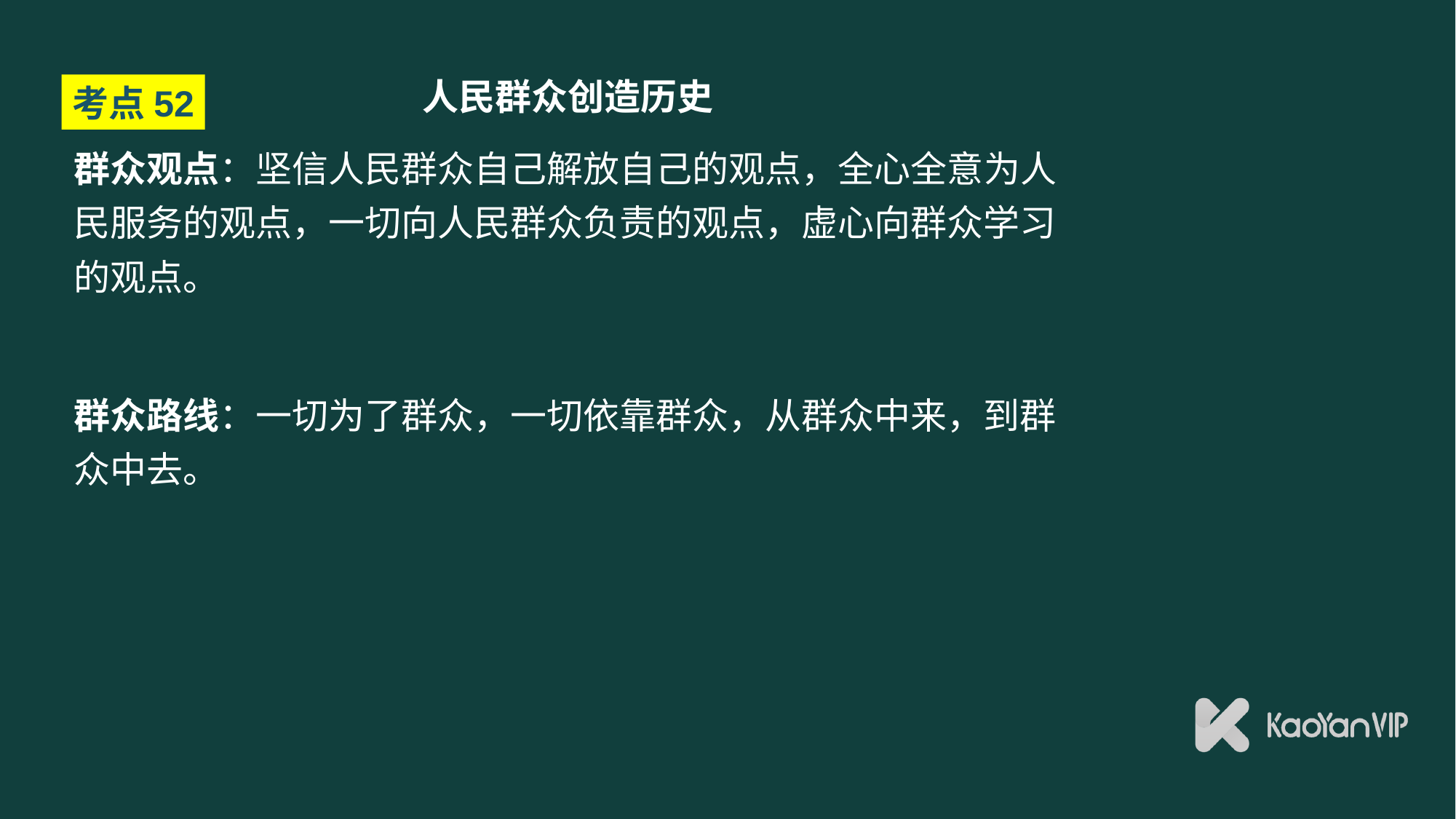

# 人民群众创造历史
考点52
群众观点：坚信人民群众自己解放自己的观点，全心全意为人民服务的观点，一切向人民群众负责的观点，虚心向群众学习的观点。

群众路线：一切为了群众，一切依靠群众，从群众中来，到群众中去。